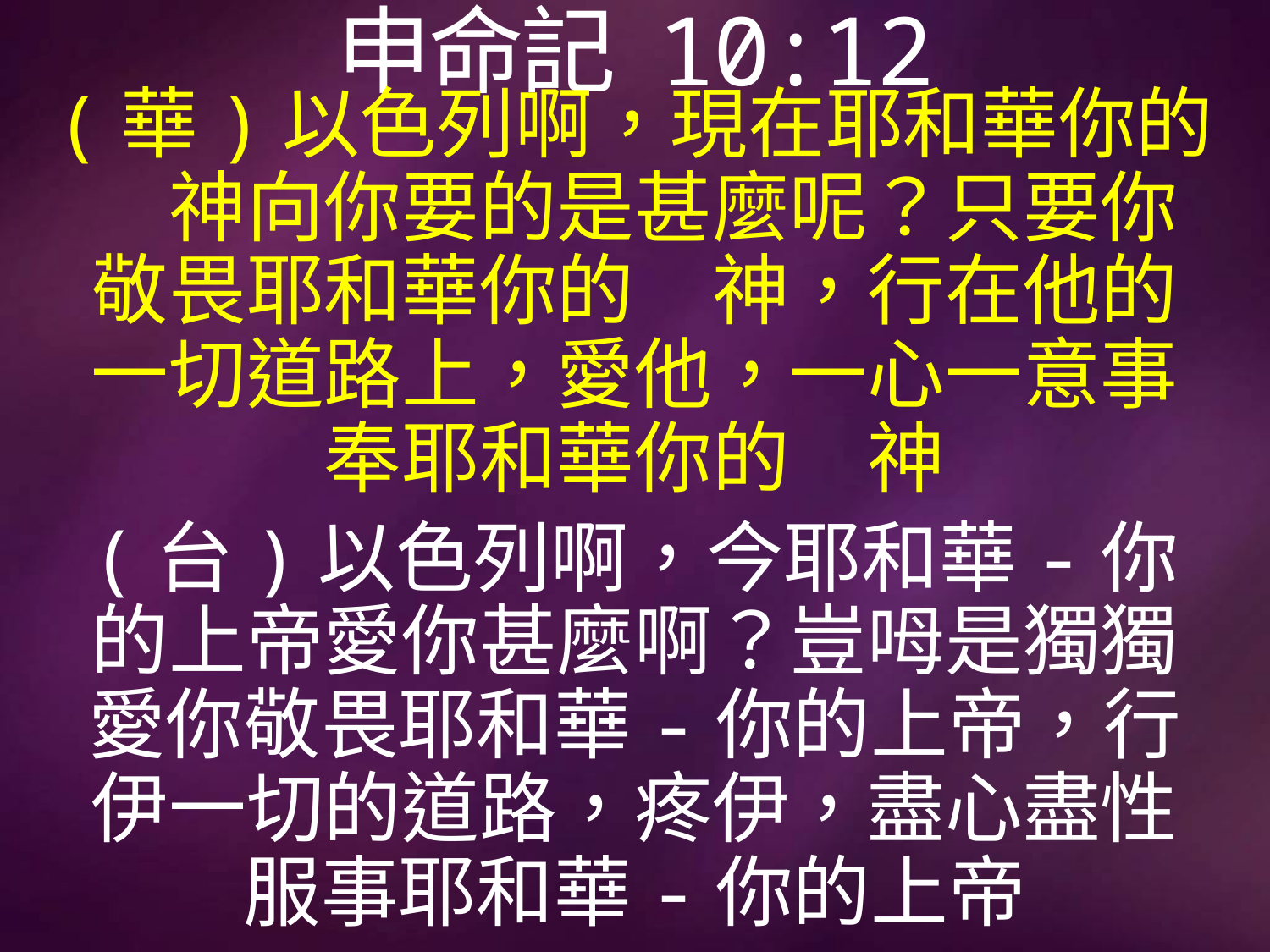

# 申命記 10:12
(華)以色列啊，現在耶和華你的　神向你要的是甚麼呢？只要你敬畏耶和華你的　神，行在他的一切道路上，愛他，一心一意事奉耶和華你的　神
(台)以色列啊，今耶和華-你的上帝愛你甚麼啊？豈呣是獨獨愛你敬畏耶和華-你的上帝，行伊一切的道路，疼伊，盡心盡性服事耶和華-你的上帝